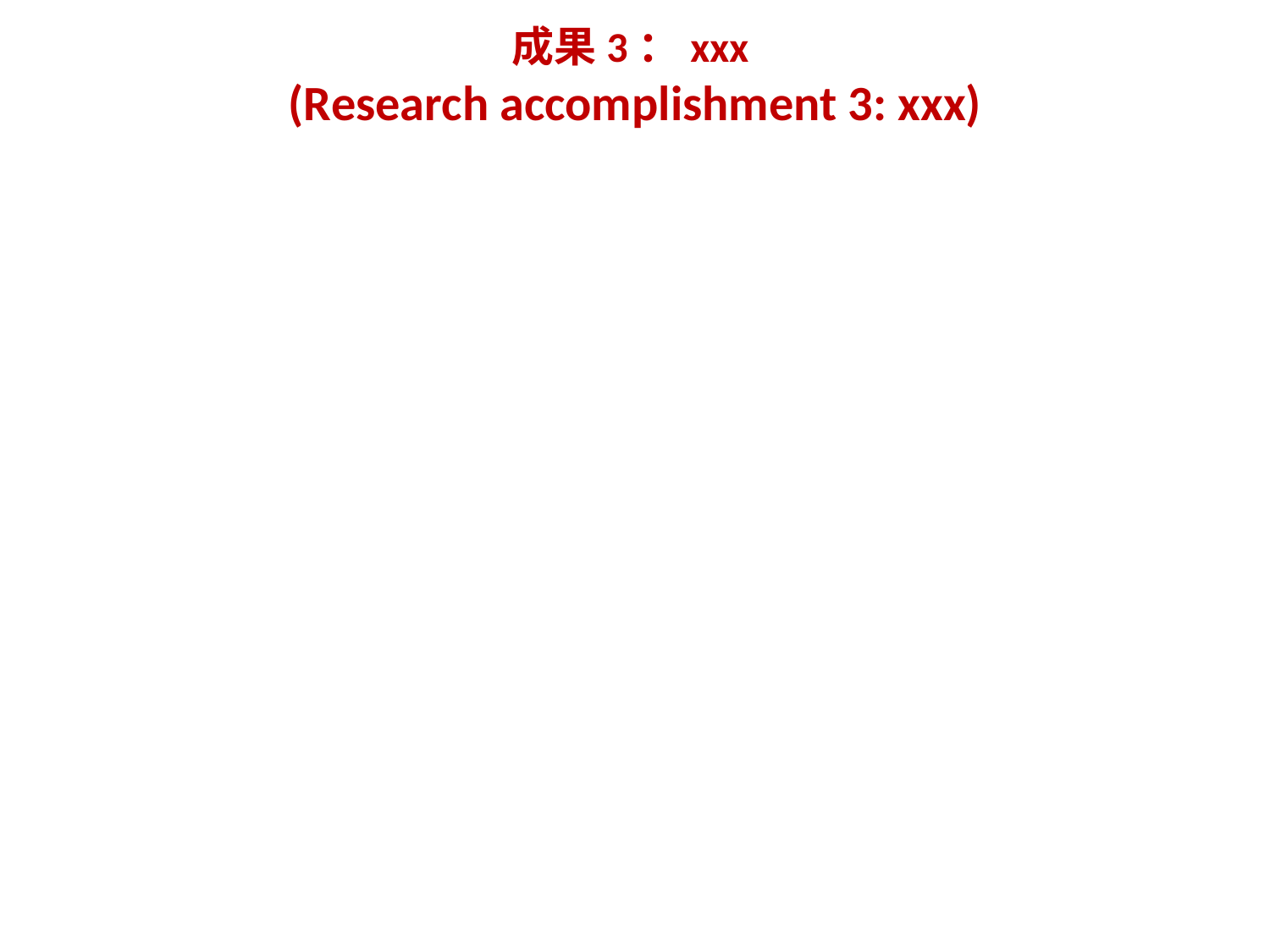

# 成果3：xxx (Research accomplishment 3: xxx)
11